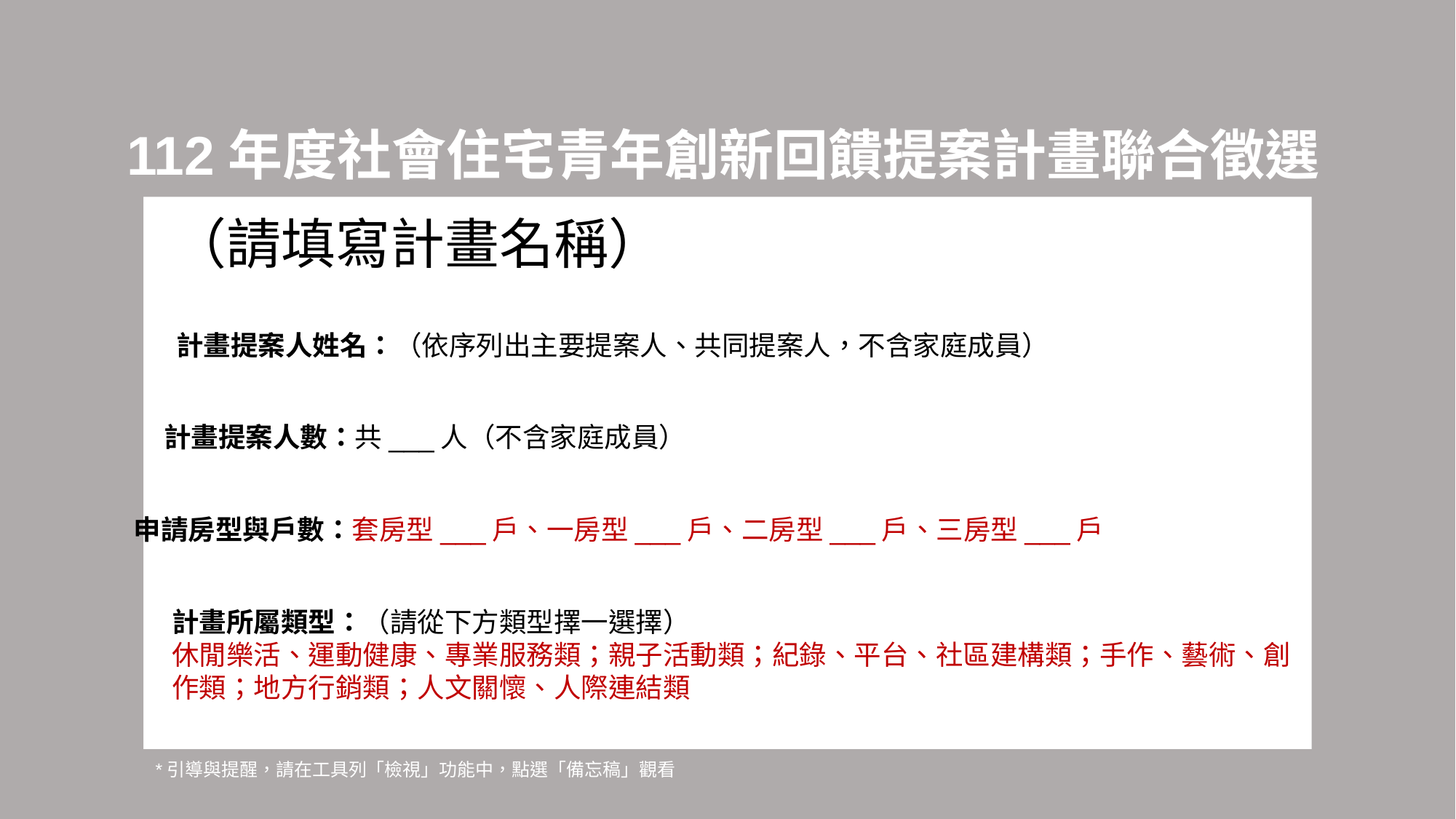

112年度社會住宅青年創新回饋提案計畫聯合徵選
（請填寫計畫名稱）
計畫提案人姓名：（依序列出主要提案人、共同提案人，不含家庭成員）
計畫提案人數：共___人（不含家庭成員）
申請房型與戶數：套房型___戶、一房型___戶、二房型___戶、三房型___戶

計畫所屬類型：（請從下方類型擇一選擇）
休閒樂活、運動健康、專業服務類；親子活動類；紀錄、平台、社區建構類；手作、藝術、創作類；地方行銷類；人文關懷、人際連結類
*引導與提醒，請在工具列「檢視」功能中，點選「備忘稿」觀看